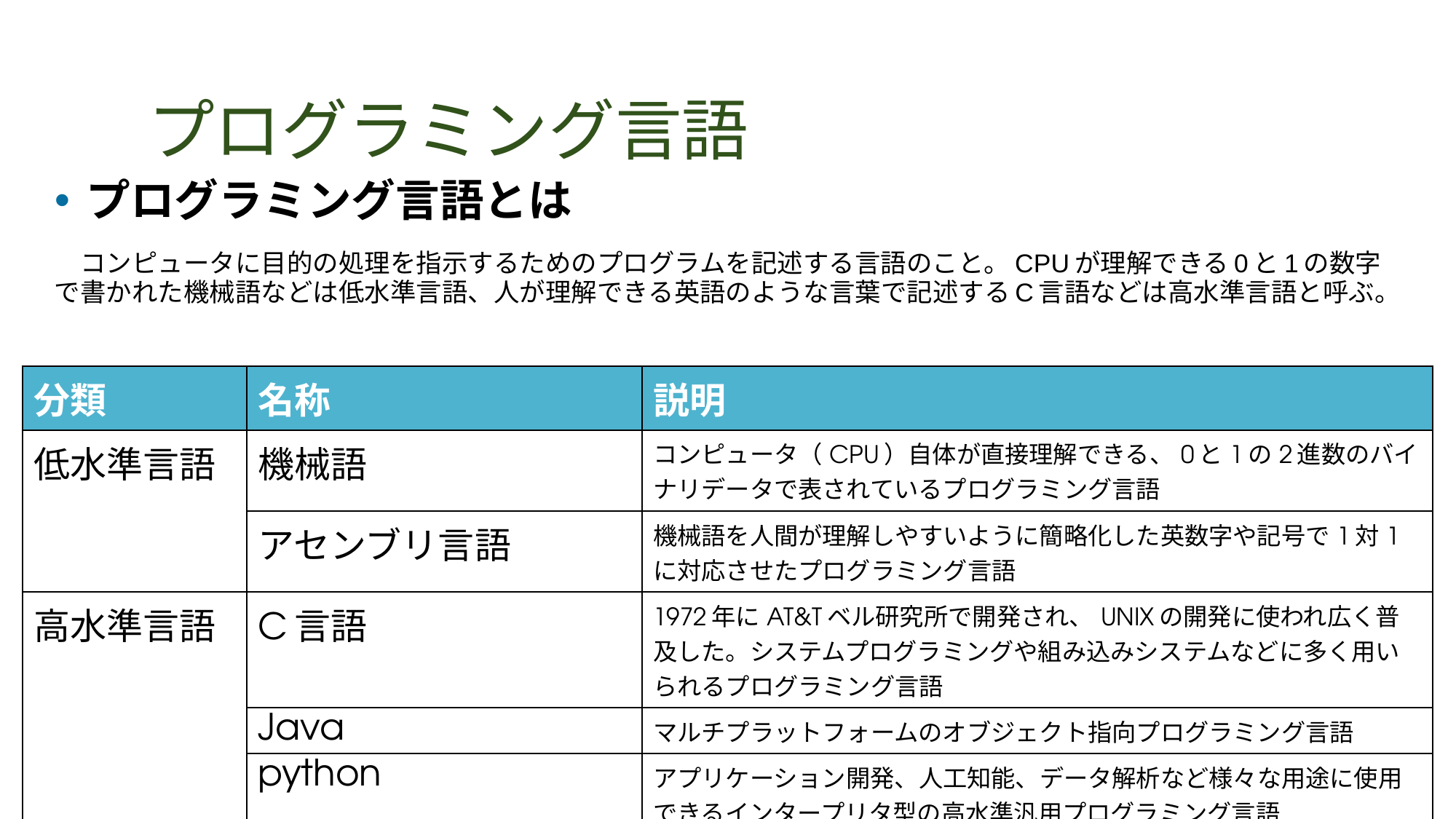

# プログラミング言語
プログラミング言語とは
　コンピュータに目的の処理を指示するためのプログラムを記述する言語のこと。CPUが理解できる0と1の数字で書かれた機械語などは低水準言語、人が理解できる英語のような言葉で記述するC言語などは高水準言語と呼ぶ。
| 分類 | 名称 | 説明 |
| --- | --- | --- |
| 低水準言語 | 機械語 | コンピュータ（CPU）自体が直接理解できる、0と1の2進数のバイナリデータで表されているプログラミング言語 |
|  | アセンブリ言語 | 機械語を人間が理解しやすいように簡略化した英数字や記号で1対1に対応させたプログラミング言語 |
| 高水準言語 | C言語 | 1972年にAT&Tベル研究所で開発され、UNIXの開発に使われ広く普及した。システムプログラミングや組み込みシステムなどに多く用いられるプログラミング言語 |
|  | Java | マルチプラットフォームのオブジェクト指向プログラミング言語 |
|  | python | アプリケーション開発、人工知能、データ解析など様々な用途に使用できるインタープリタ型の高水準汎用プログラミング言語 |